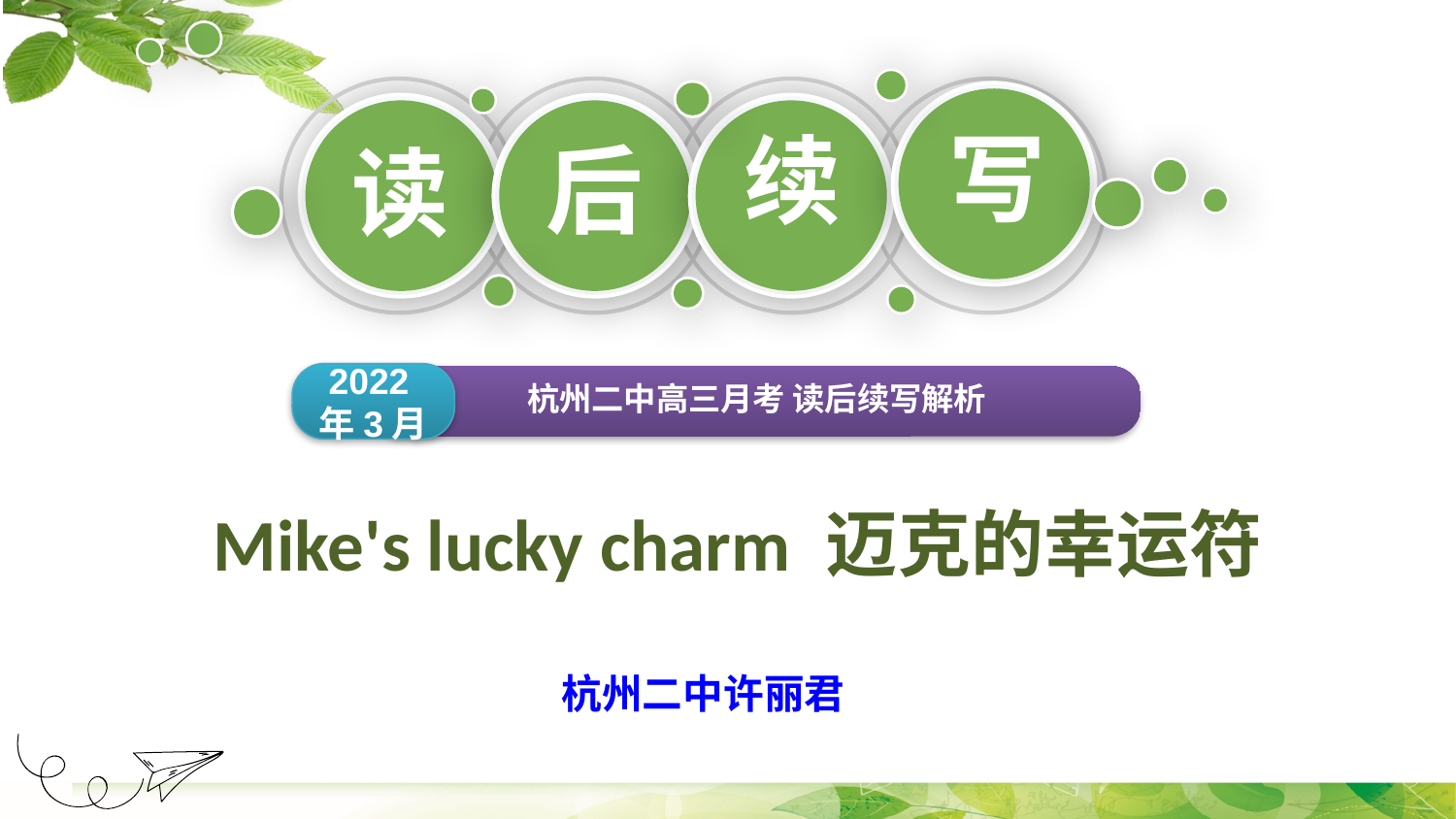

写
续
后
读

2022年3月
杭州二中高三月考 读后续写解析
Mike's lucky charm 迈克的幸运符
杭州二中许丽君